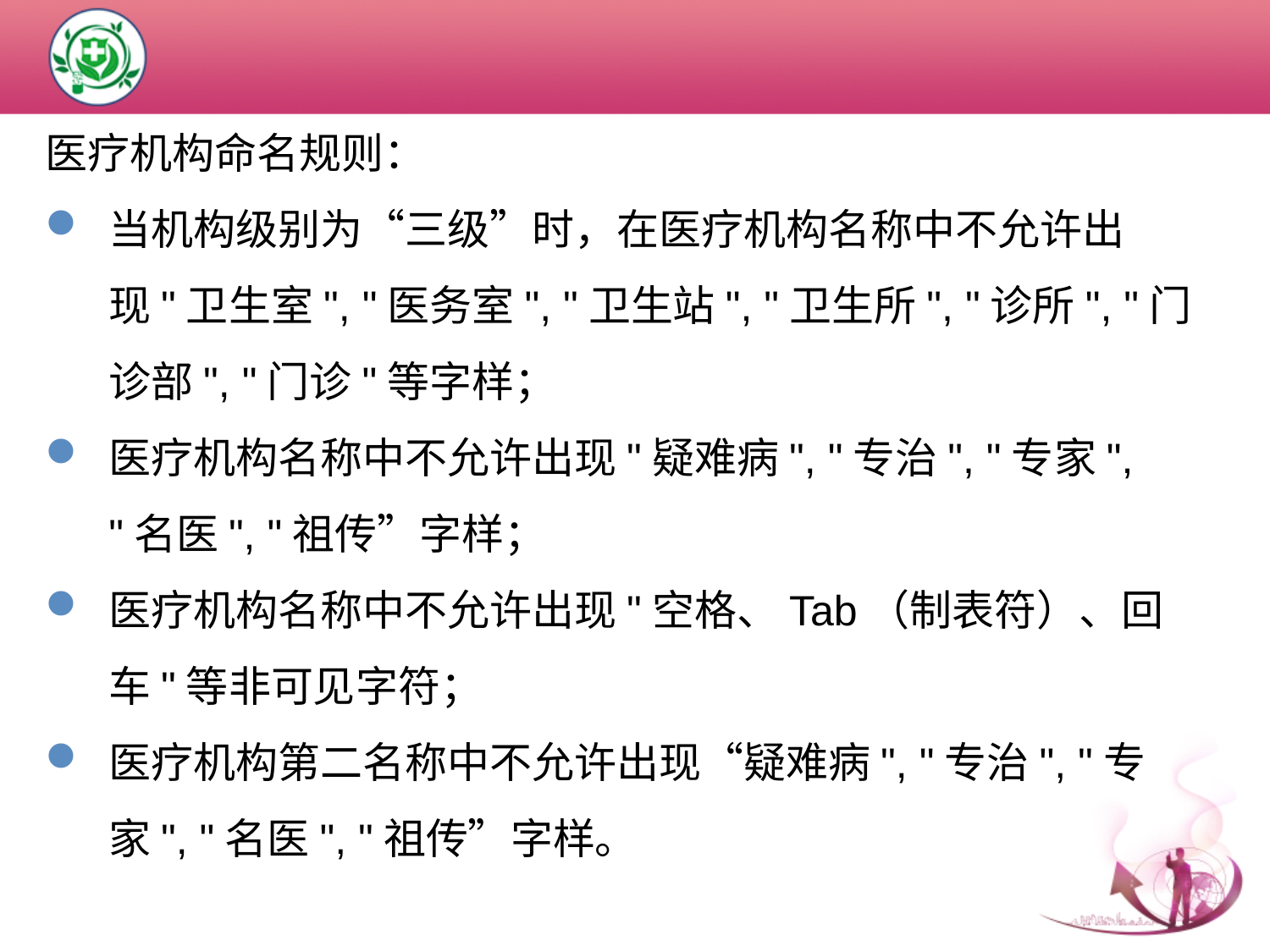

医疗机构命名规则：
当机构级别为“三级”时，在医疗机构名称中不允许出现"卫生室", "医务室", "卫生站", "卫生所", "诊所", "门诊部", "门诊"等字样；
医疗机构名称中不允许出现"疑难病", "专治", "专家", "名医", "祖传”字样；
医疗机构名称中不允许出现"空格、Tab（制表符）、回车"等非可见字符；
医疗机构第二名称中不允许出现“疑难病", "专治", "专家", "名医", "祖传”字样。